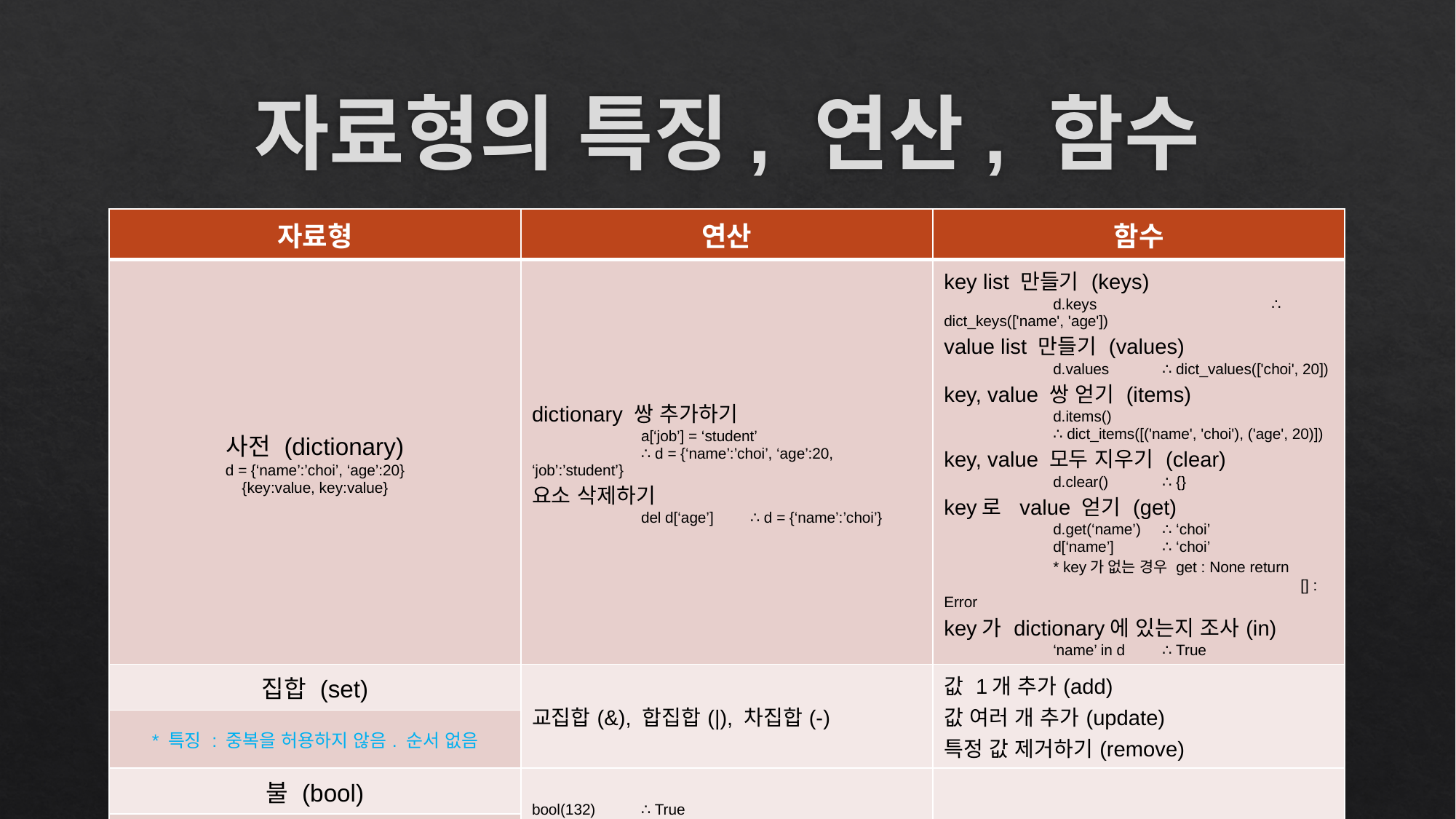

# 자료형의 특징, 연산, 함수
| 자료형 | 연산 | 함수 |
| --- | --- | --- |
| 사전 (dictionary) d = {‘name’:’choi’, ‘age’:20} {key:value, key:value} | dictionary 쌍 추가하기 a[‘job’] = ‘student’ ∴ d = {‘name’:’choi’, ‘age’:20, ‘job’:’student’} 요소 삭제하기 del d[‘age’] ∴ d = {‘name’:’choi’} | key list 만들기 (keys) d.keys ∴ dict\_keys(['name', 'age']) value list 만들기 (values) d.values ∴ dict\_values(['choi', 20]) key, value 쌍 얻기 (items) d.items() ∴ dict\_items([('name', 'choi'), ('age', 20)]) key, value 모두 지우기 (clear) d.clear() ∴ {} key로 value 얻기 (get) d.get(‘name’) ∴ ‘choi’ d[‘name’] ∴ ‘choi’ \* key가 없는 경우 get : None return [] : Error key가 dictionary에 있는지 조사(in) ‘name’ in d ∴ True |
| 집합 (set) | 교집합(&), 합집합(|), 차집합(-) | 값 1개 추가(add) 값 여러 개 추가(update) 특정 값 제거하기(remove) |
| \* 특징 : 중복을 허용하지 않음. 순서 없음 |  |  |
| 불 (bool) | bool(132) ∴ True |  |
| \* 값이 있으면 True / 값이 없거나 0이면 False |  |  |